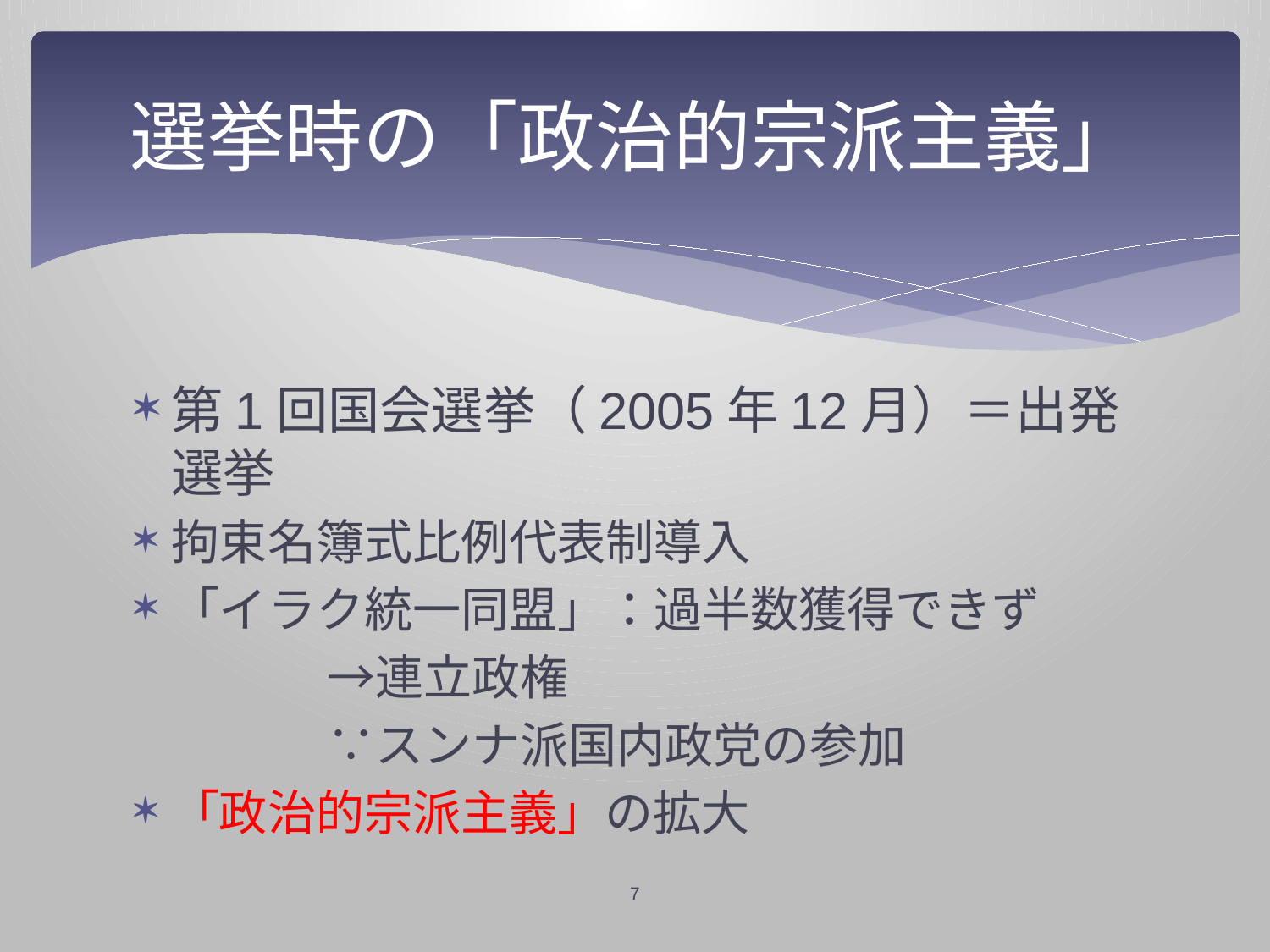

# 選挙時の「政治的宗派主義」
第1回国会選挙（2005年12月）＝出発選挙
拘束名簿式比例代表制導入
「イラク統一同盟」：過半数獲得できず
　　　　→連立政権
　　　　∵スンナ派国内政党の参加
「政治的宗派主義」の拡大
7